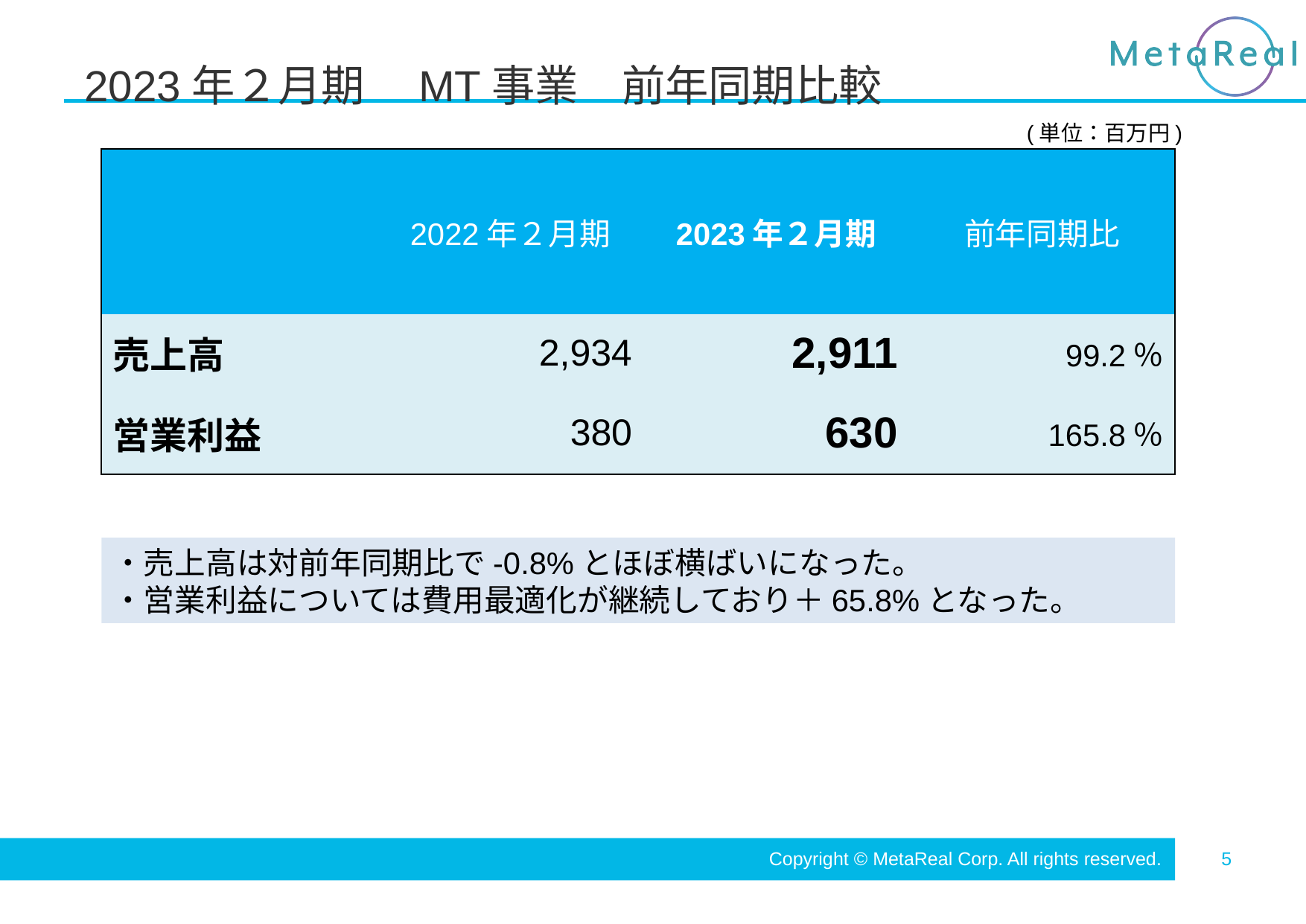

# 2023年２月期　MT事業　前年同期比較
(単位：百万円)
|  | 2022年２月期 | 2023年２月期 | 前年同期比 |
| --- | --- | --- | --- |
| 売上高 | 2,934 | 2,911 | 99.2％ |
| 営業利益 | 380 | 630 | 165.8％ |
・売上高は対前年同期比で-0.8%とほぼ横ばいになった。
・営業利益については費用最適化が継続しており＋65.8%となった。
Copyright © MetaReal Corp. All rights reserved.
5